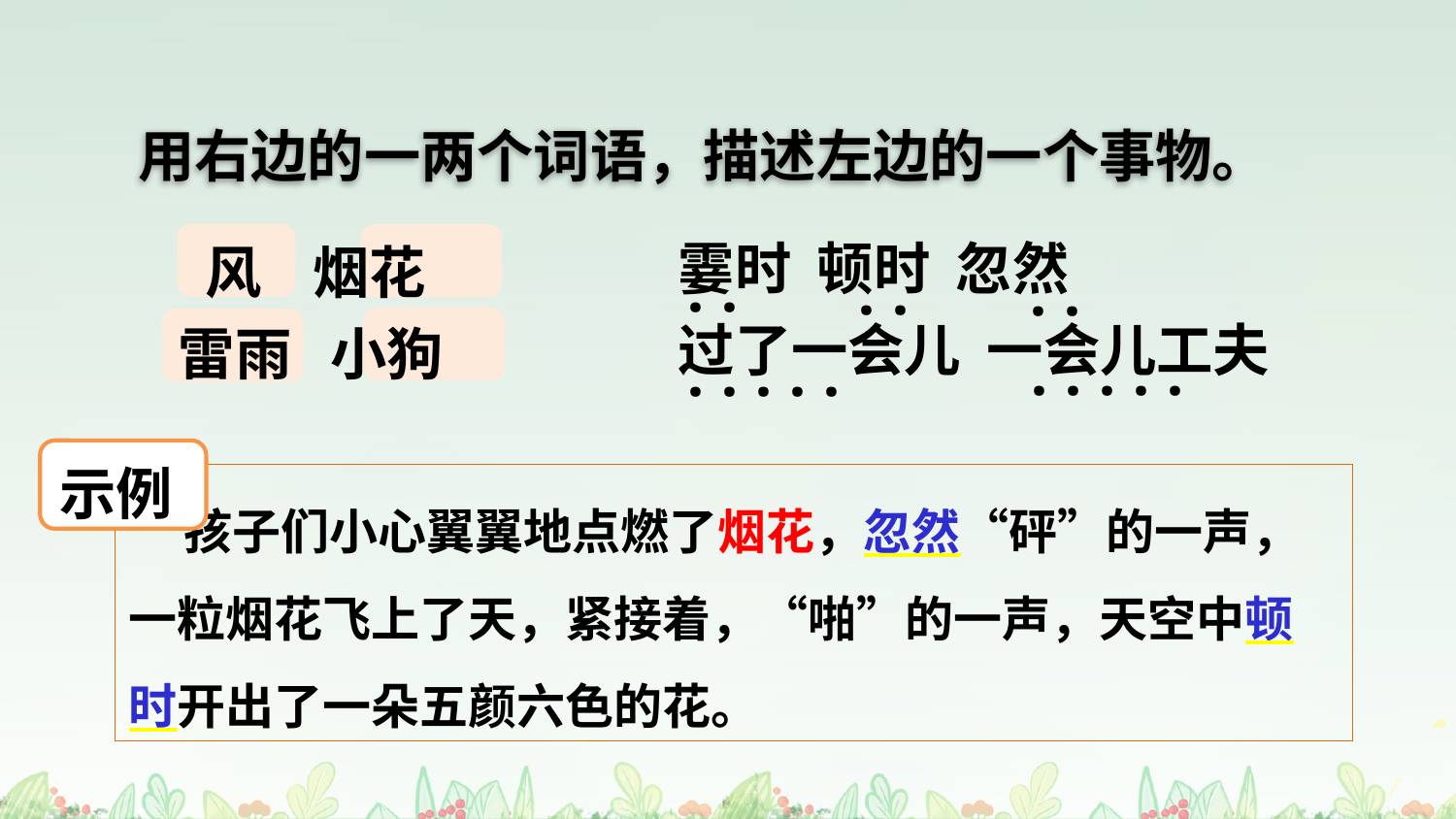

用右边的一两个词语，描述左边的一个事物。
霎时  顿时  忽然
过了一会儿  一会儿工夫
··
··
··
·····
·····
 风    烟花
雷雨   小狗

示例

    孩子们小心翼翼地点燃了烟花，忽然“砰”的一声，一粒烟花飞上了天，紧接着，“啪”的一声，天空中顿时开出了一朵五颜六色的花。